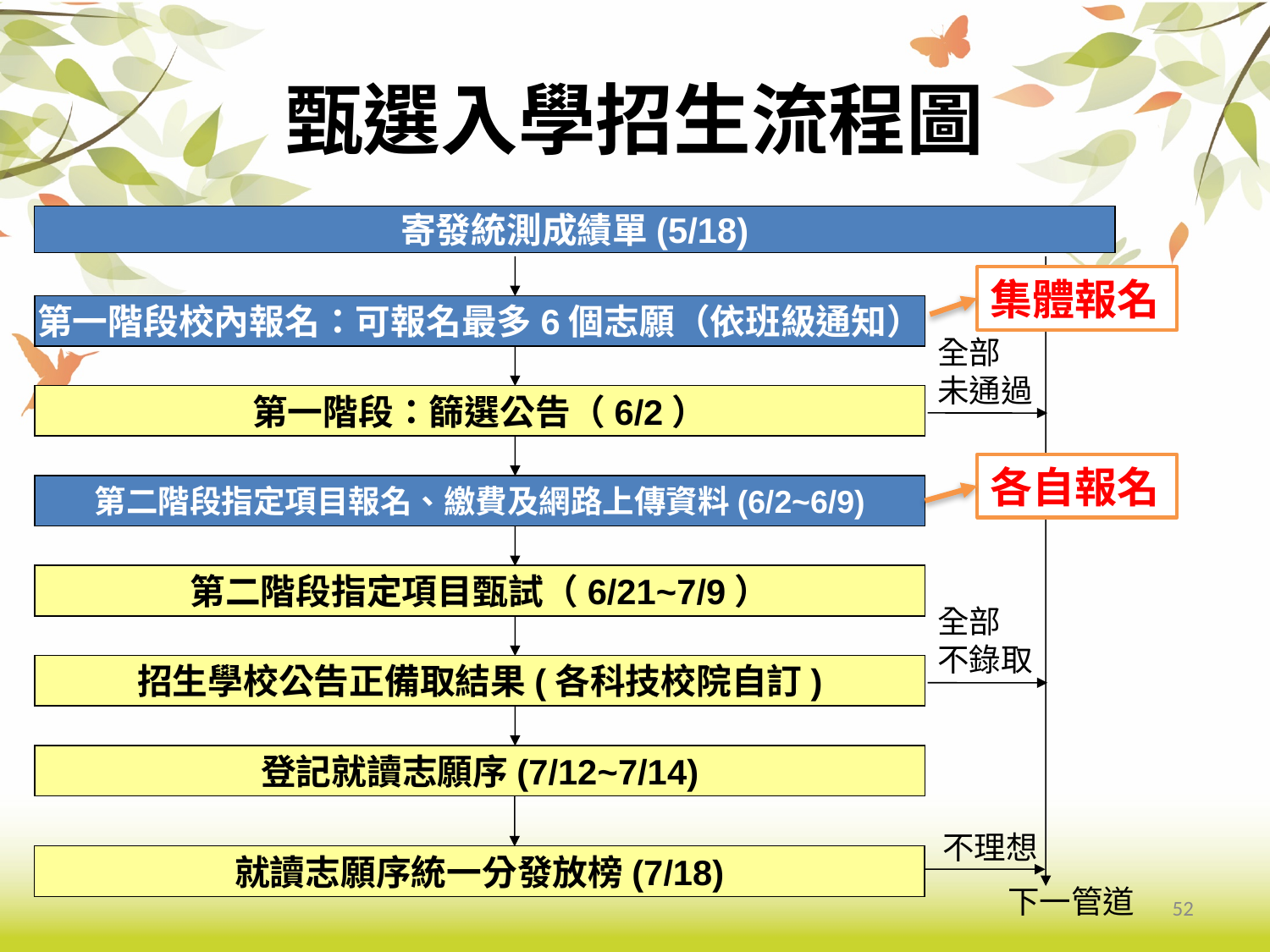

# 甄選入學招生流程圖
寄發統測成績單(5/18)

集體報名
第一階段校內報名：可報名最多6個志願（依班級通知）
全部
未通過

第一階段：篩選公告（6/2）

各自報名
第二階段指定項目報名、繳費及網路上傳資料(6/2~6/9)

第二階段指定項目甄試（6/21~7/9）
全部
不錄取

招生學校公告正備取結果(各科技校院自訂)

登記就讀志願序(7/12~7/14)

不理想
就讀志願序統一分發放榜(7/18)

下一管道
52